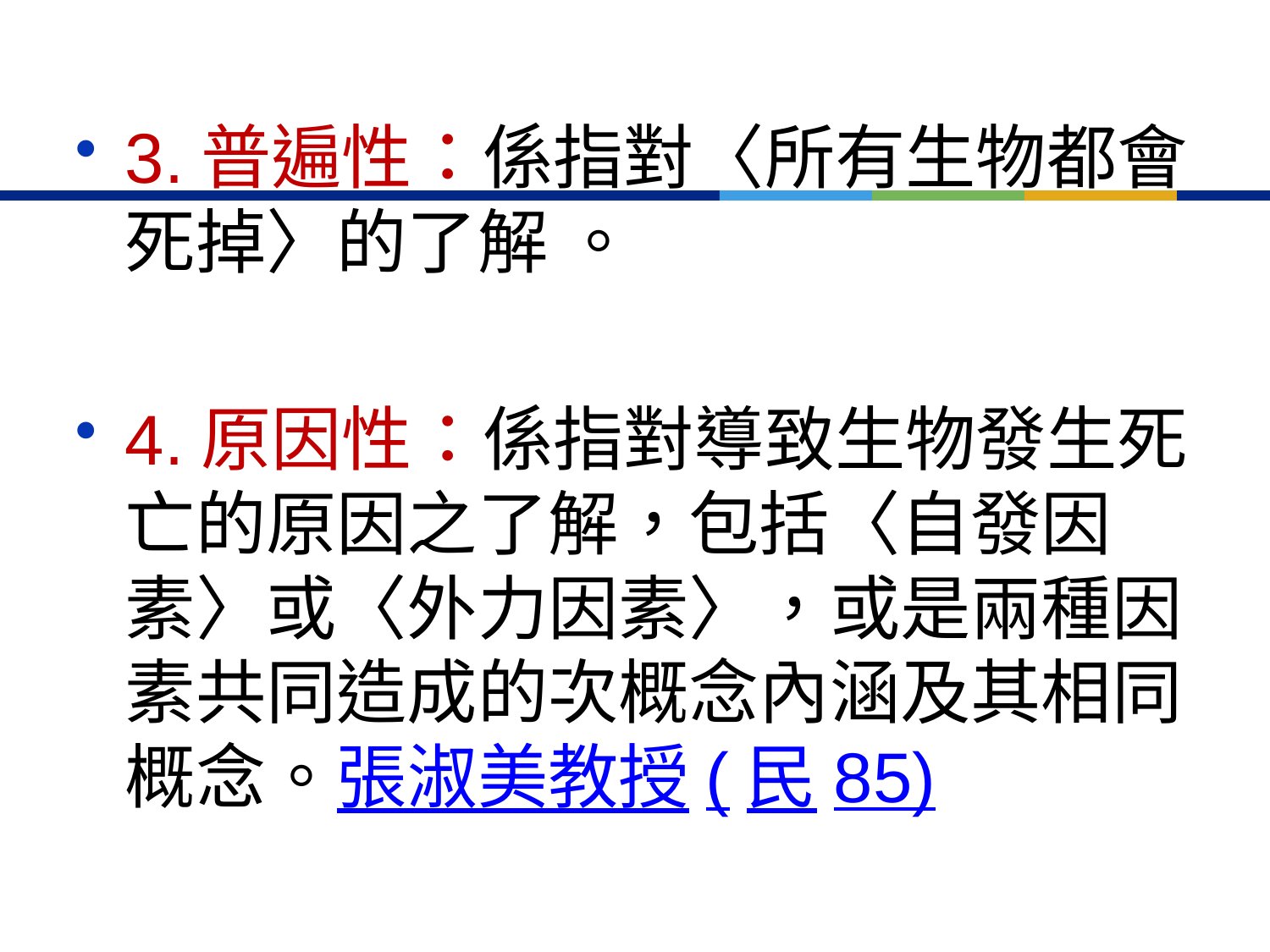

3.普遍性：係指對〈所有生物都會死掉〉的了解 。

4.原因性：係指對導致生物發生死亡的原因之了解，包括〈自發因素〉或〈外力因素〉，或是兩種因素共同造成的次概念內涵及其相同概念。張淑美教授(民85)